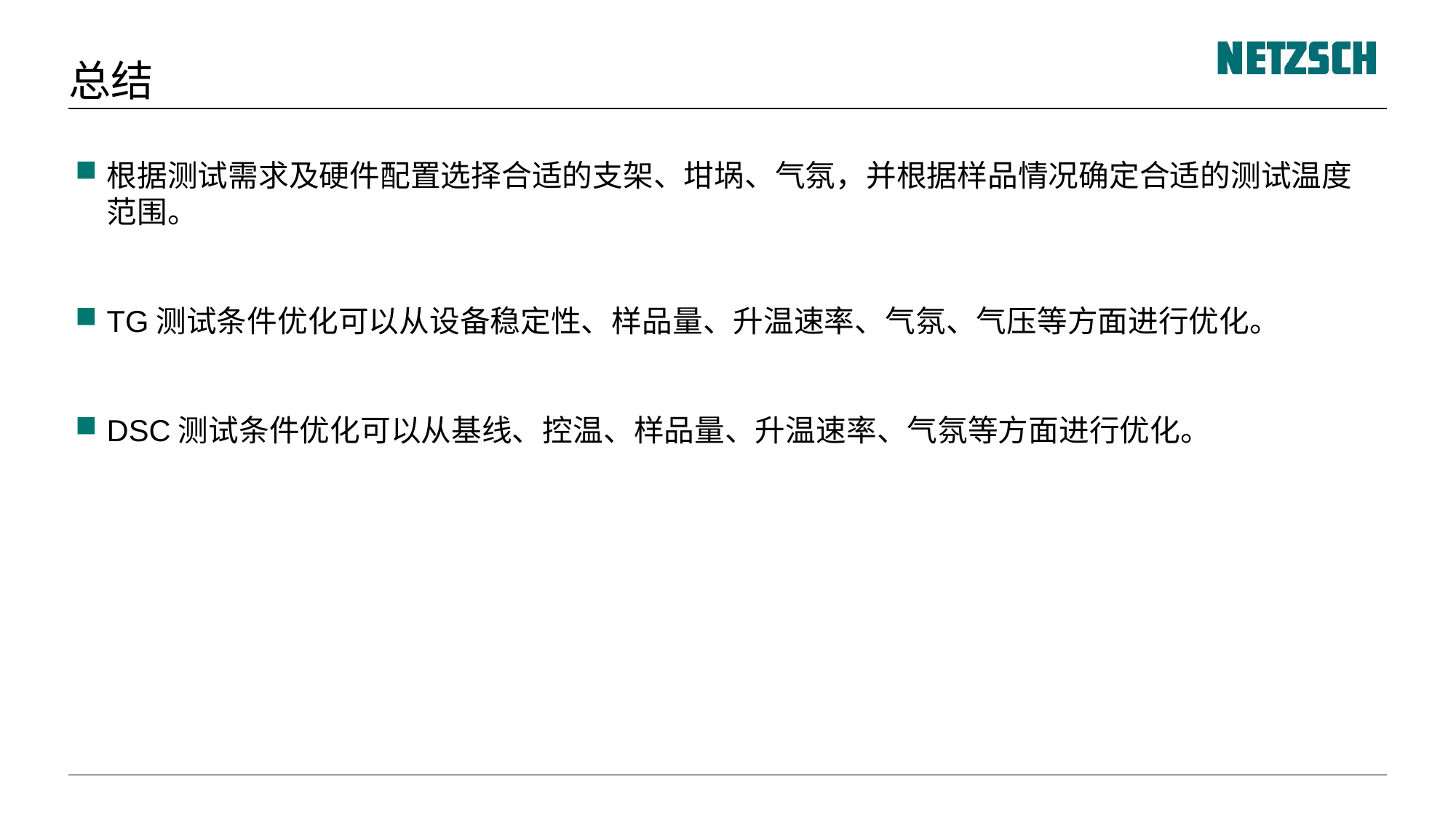

总结
根据测试需求及硬件配置选择合适的支架、坩埚、气氛，并根据样品情况确定合适的测试温度范围。

TG测试条件优化可以从设备稳定性、样品量、升温速率、气氛、气压等方面进行优化。

DSC测试条件优化可以从基线、控温、样品量、升温速率、气氛等方面进行优化。